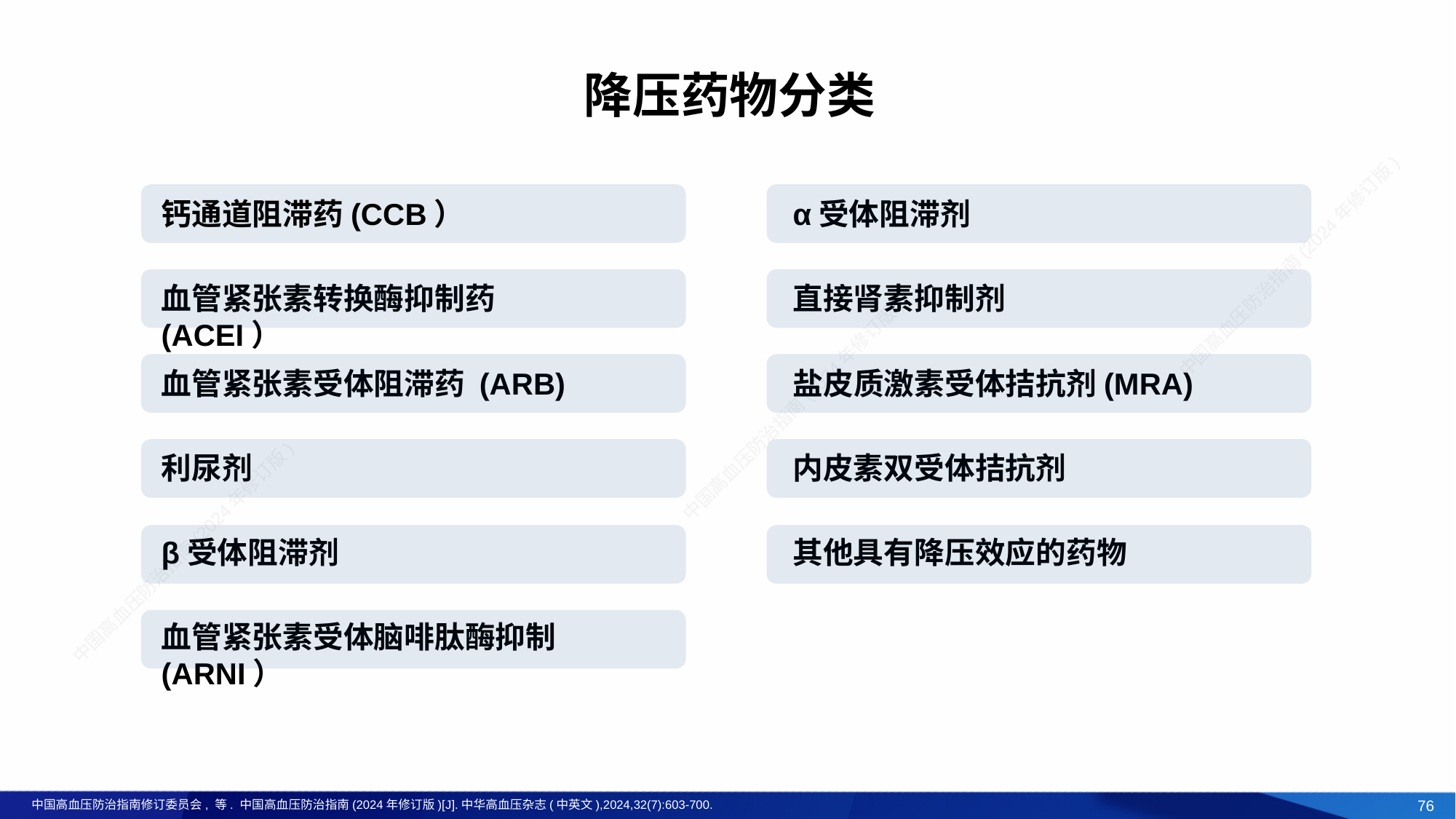

降压药物分类

钙通道阻滞药(CCB）
α受体阻滞剂

血管紧张素转换酶抑制药(ACEI）
直接肾素抑制剂

血管紧张素受体阻滞药 (ARB)
盐皮质激素受体拮抗剂(MRA)

利尿剂
内皮素双受体拮抗剂

β受体阻滞剂
其他具有降压效应的药物

血管紧张素受体脑啡肽酶抑制(ARNI）